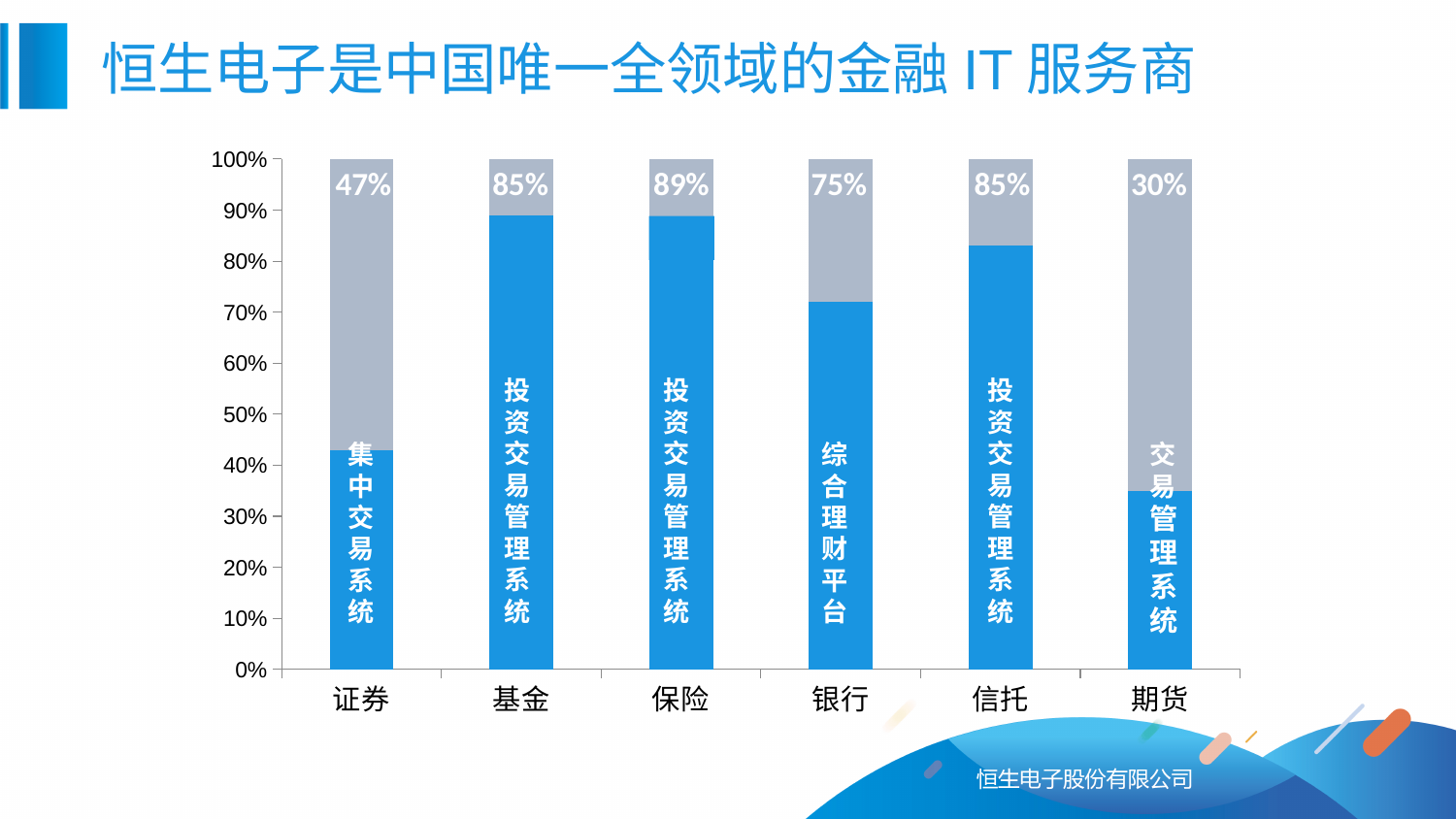

恒生电子是中国唯一全领域的金融IT服务商

### Chart

| Category |  |  |
|---|---|---|
| 证券 | 0.43 | 0.57 |
| 基金 | 0.89 | 0.11 |
| 保险 | 0.85 | 0.15 |
| 银行 | 0.72 | 0.28 |
| 信托 | 0.83 | 0.17 |
| 期货 | 0.35 | 0.65 |
47%
85%
89%
75%
85%
30%

投资交易管理系统
投资交易管理系统
投资交易管理系统
集中交易系统
综合理财平台
交易管理系统